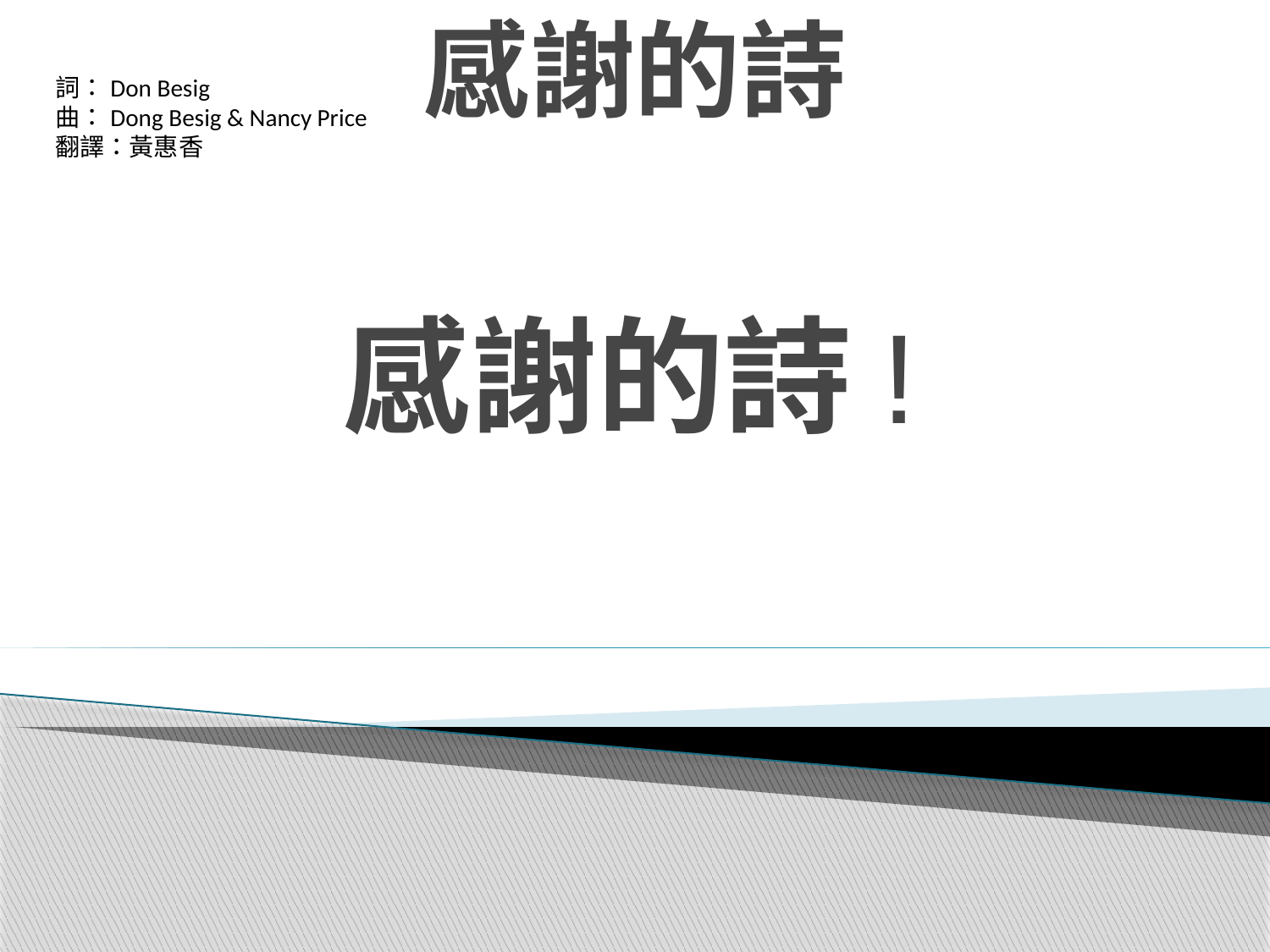

# 感謝的詩
詞：Don Besig
曲：Dong Besig & Nancy Price
翻譯：黃惠香

感謝的詩!